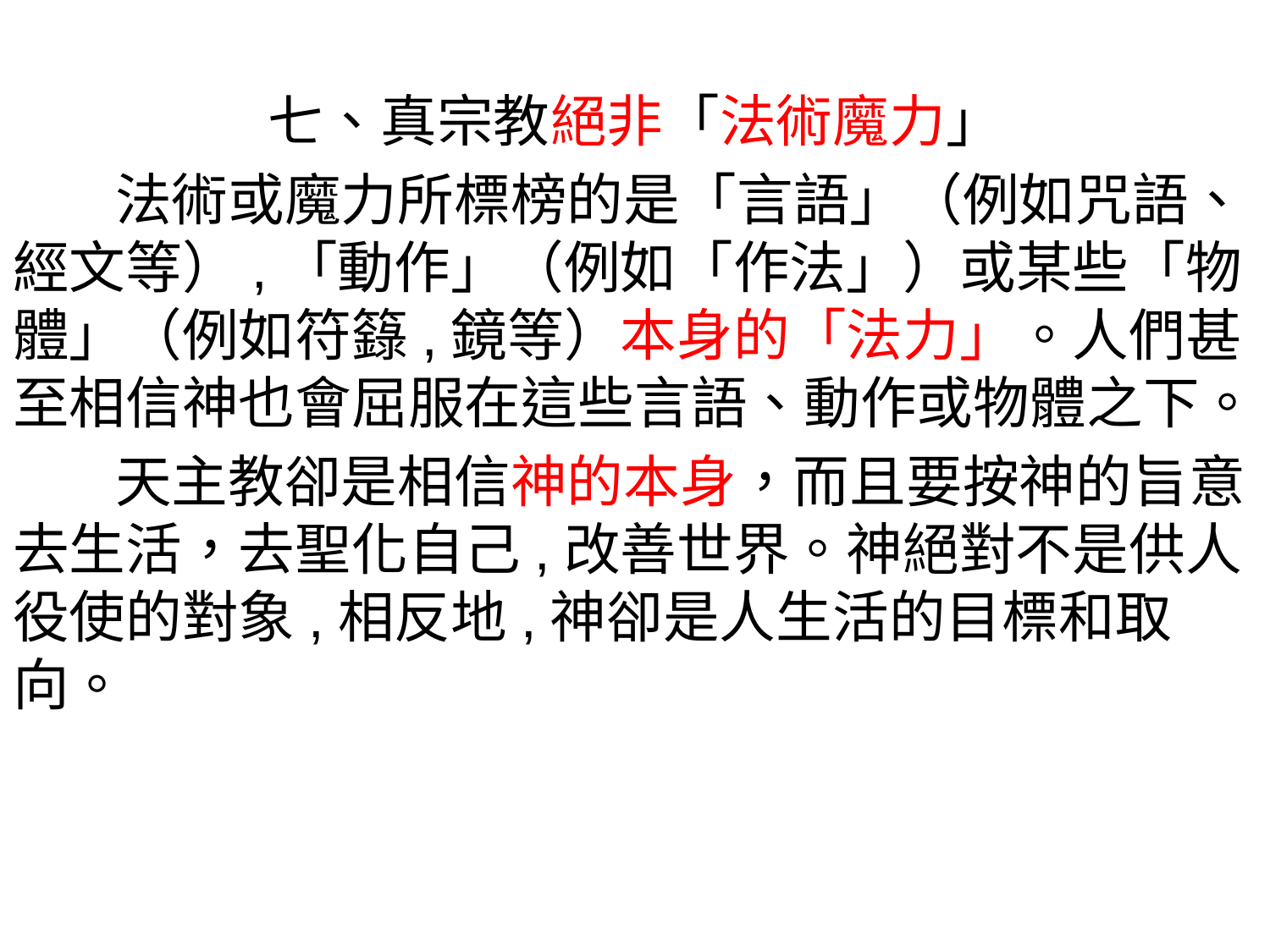

七、真宗教絕非「法術魔力」
       法術或魔力所標榜的是「言語」（例如咒語、經文等）,「動作」（例如「作法」）或某些「物體」（例如符籙,鏡等）本身的「法力」。人們甚至相信神也會屈服在這些言語、動作或物體之下。
       天主教卻是相信神的本身，而且要按神的旨意去生活，去聖化自己,改善世界。神絕對不是供人役使的對象,相反地,神卻是人生活的目標和取向。